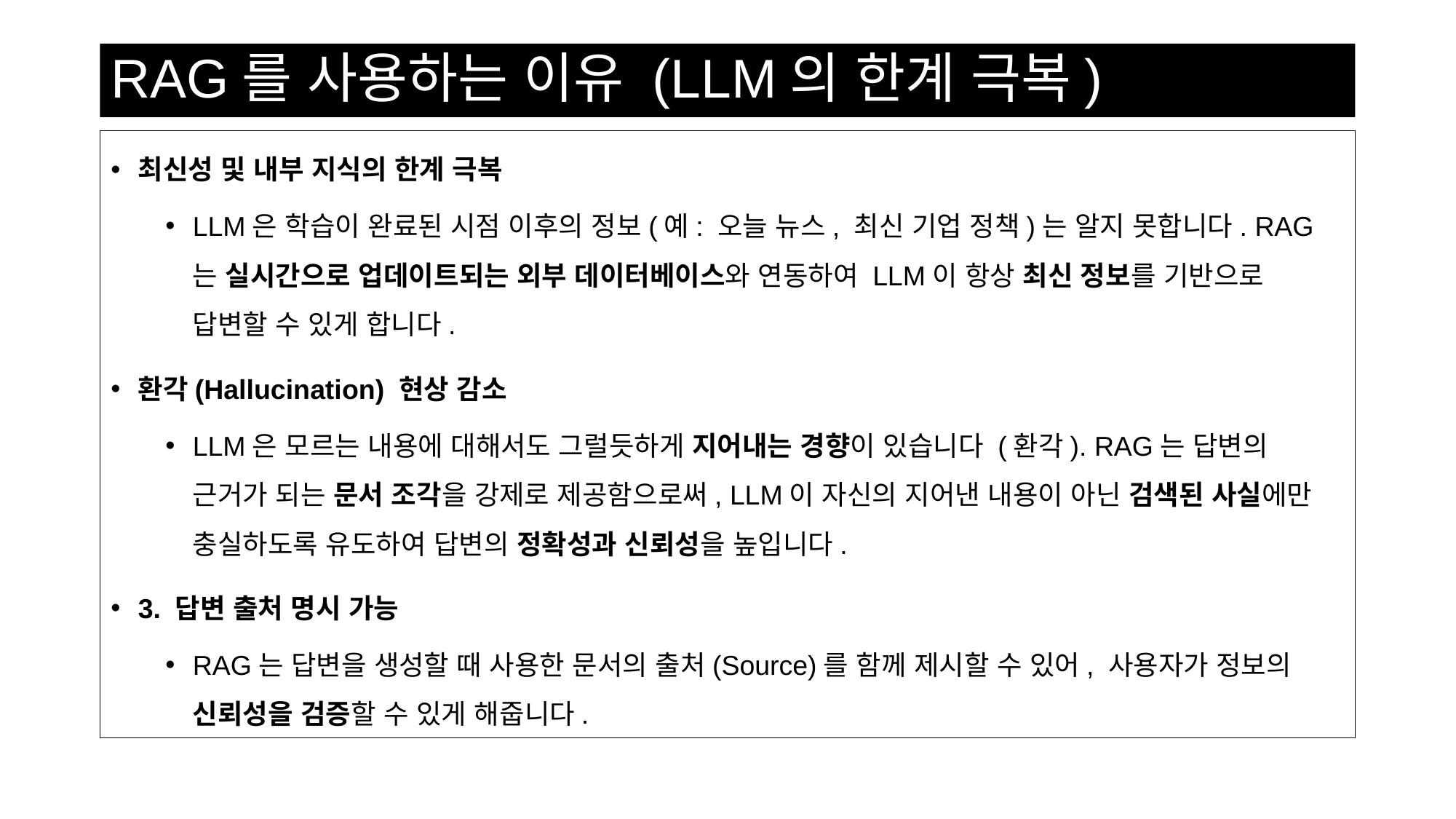

# RAG를 사용하는 이유 (LLM의 한계 극복)
최신성 및 내부 지식의 한계 극복
LLM은 학습이 완료된 시점 이후의 정보(예: 오늘 뉴스, 최신 기업 정책)는 알지 못합니다. RAG는 실시간으로 업데이트되는 외부 데이터베이스와 연동하여 LLM이 항상 최신 정보를 기반으로 답변할 수 있게 합니다.
환각(Hallucination) 현상 감소
LLM은 모르는 내용에 대해서도 그럴듯하게 지어내는 경향이 있습니다 (환각). RAG는 답변의 근거가 되는 문서 조각을 강제로 제공함으로써, LLM이 자신의 지어낸 내용이 아닌 검색된 사실에만 충실하도록 유도하여 답변의 정확성과 신뢰성을 높입니다.
3. 답변 출처 명시 가능
RAG는 답변을 생성할 때 사용한 문서의 출처(Source)를 함께 제시할 수 있어, 사용자가 정보의 신뢰성을 검증할 수 있게 해줍니다.